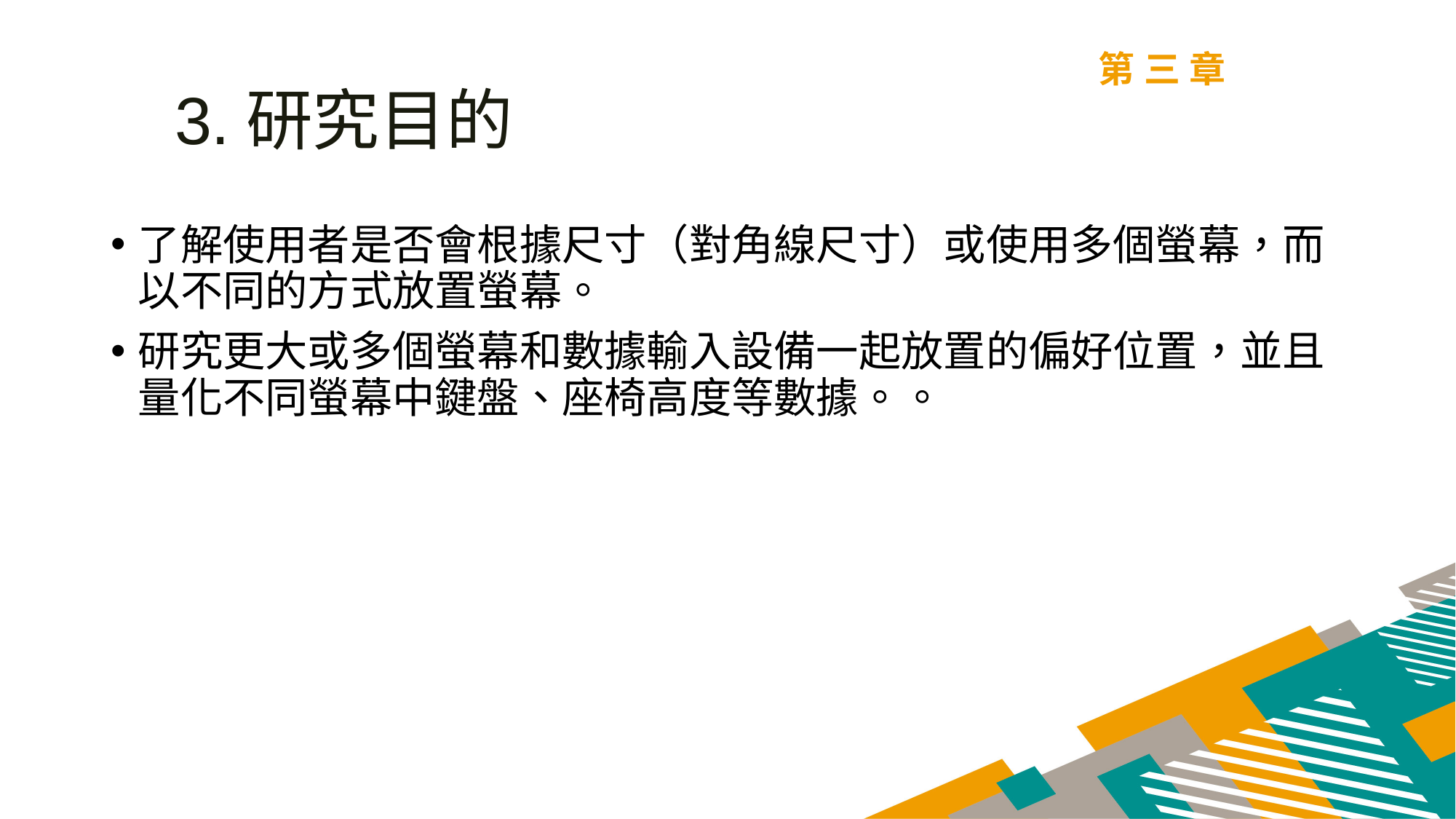

第三章
3.研究目的
了解使用者是否會根據尺寸（對角線尺寸）或使用多個螢幕，而以不同的方式放置螢幕。
研究更大或多個螢幕和數據輸入設備一起放置的偏好位置，並且量化不同螢幕中鍵盤、座椅高度等數據。。